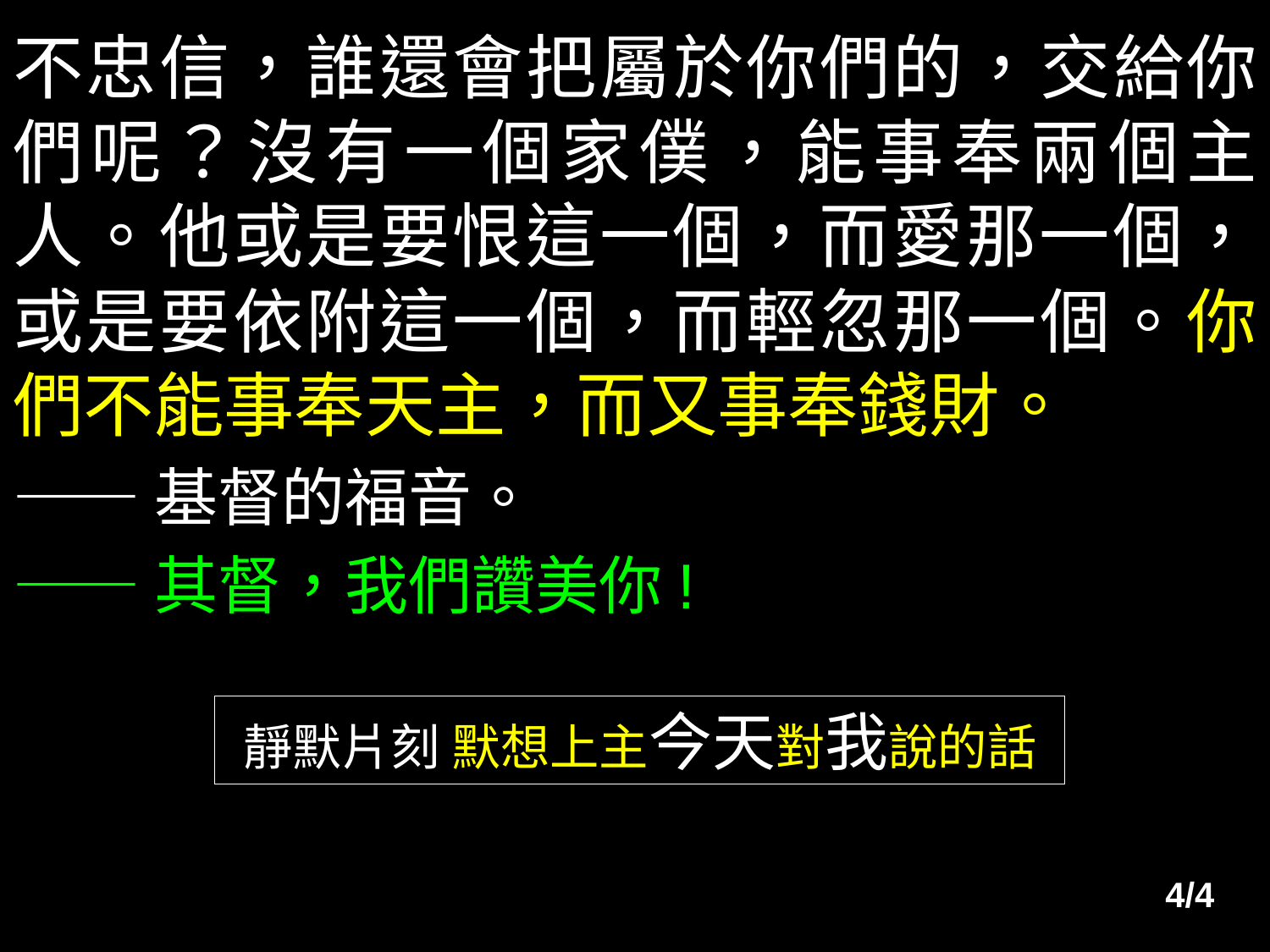

不忠信，誰還會把屬於你們的，交給你們呢？沒有一個家僕，能事奉兩個主人。他或是要恨這一個，而愛那一個，或是要依附這一個，而輕忽那一個。你們不能事奉天主，而又事奉錢財。
——基督的福音。
——其督，我們讚美你!

靜默片刻 默想上主今天對我說的話
4/4